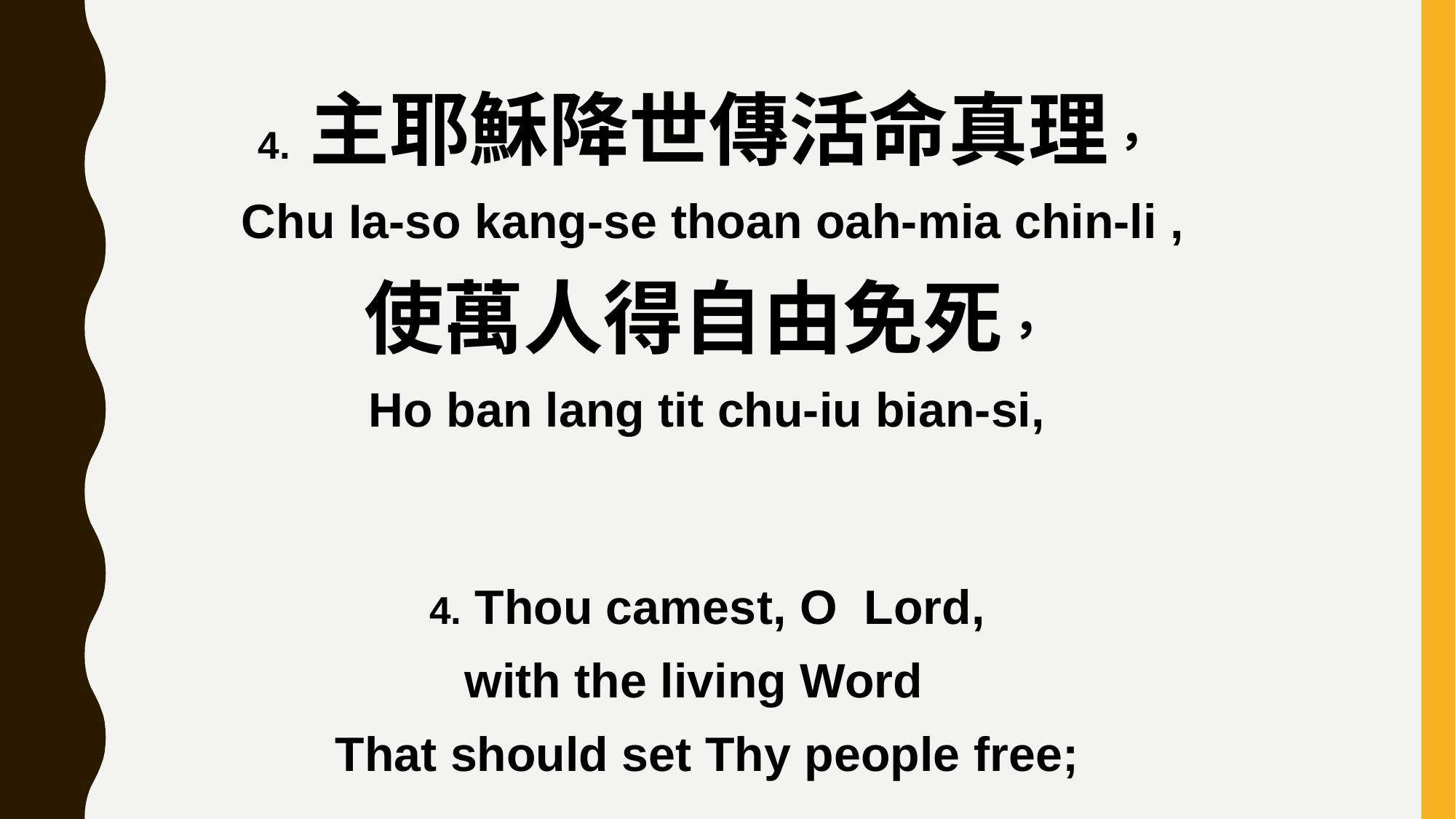

4. 主耶穌降世傳活命真理，
 Chu Ia-so kang-se thoan oah-mia chin-li ,
使萬人得自由免死，
Ho ban lang tit chu-iu bian-si,

4. Thou camest, O  Lord,
with the living Word
That should set Thy people free;